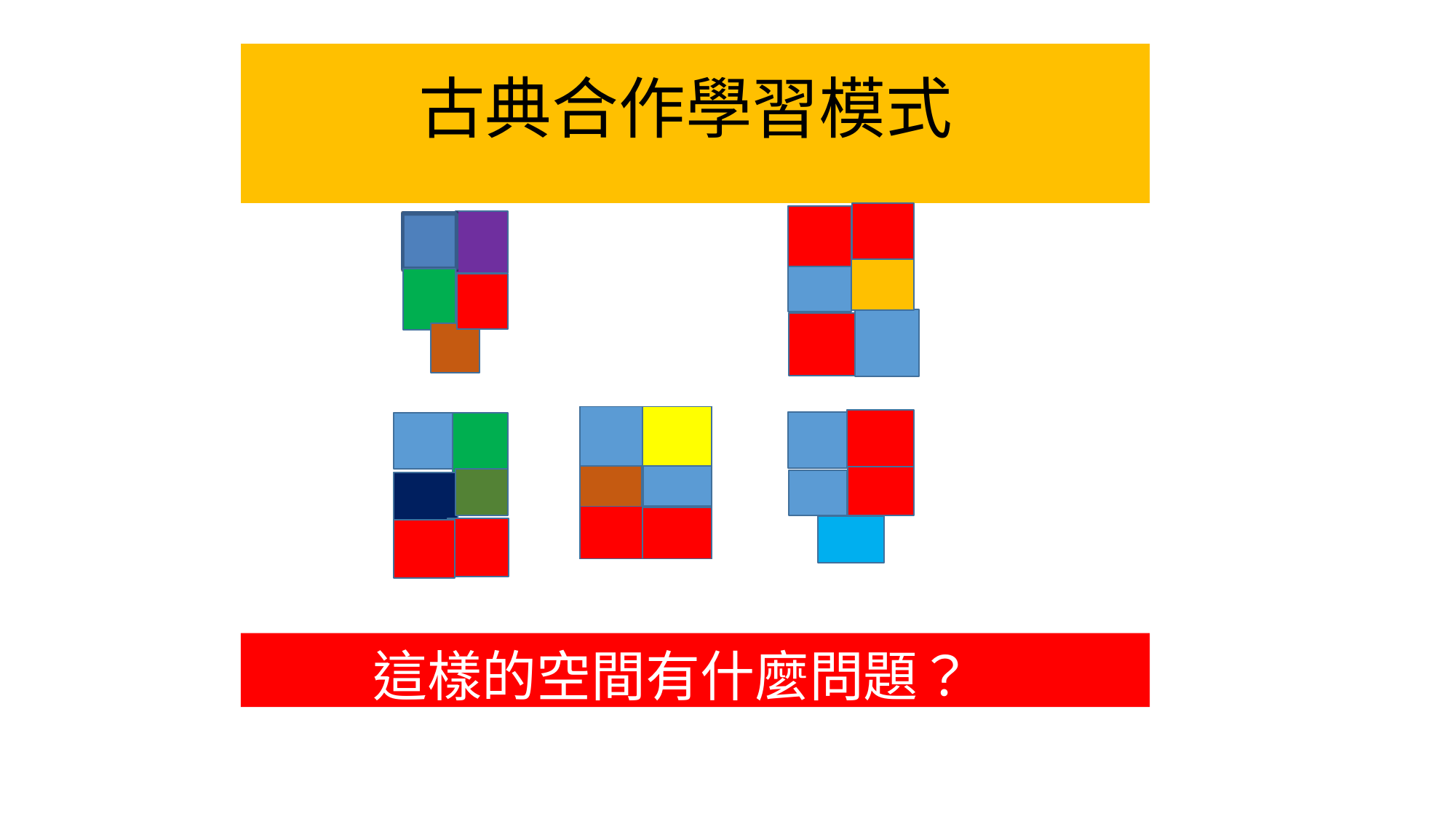

# 古典合作學習模式

|  |  |
| --- | --- |
|  |  |
|  |  |

這樣的空間有什麼問題？